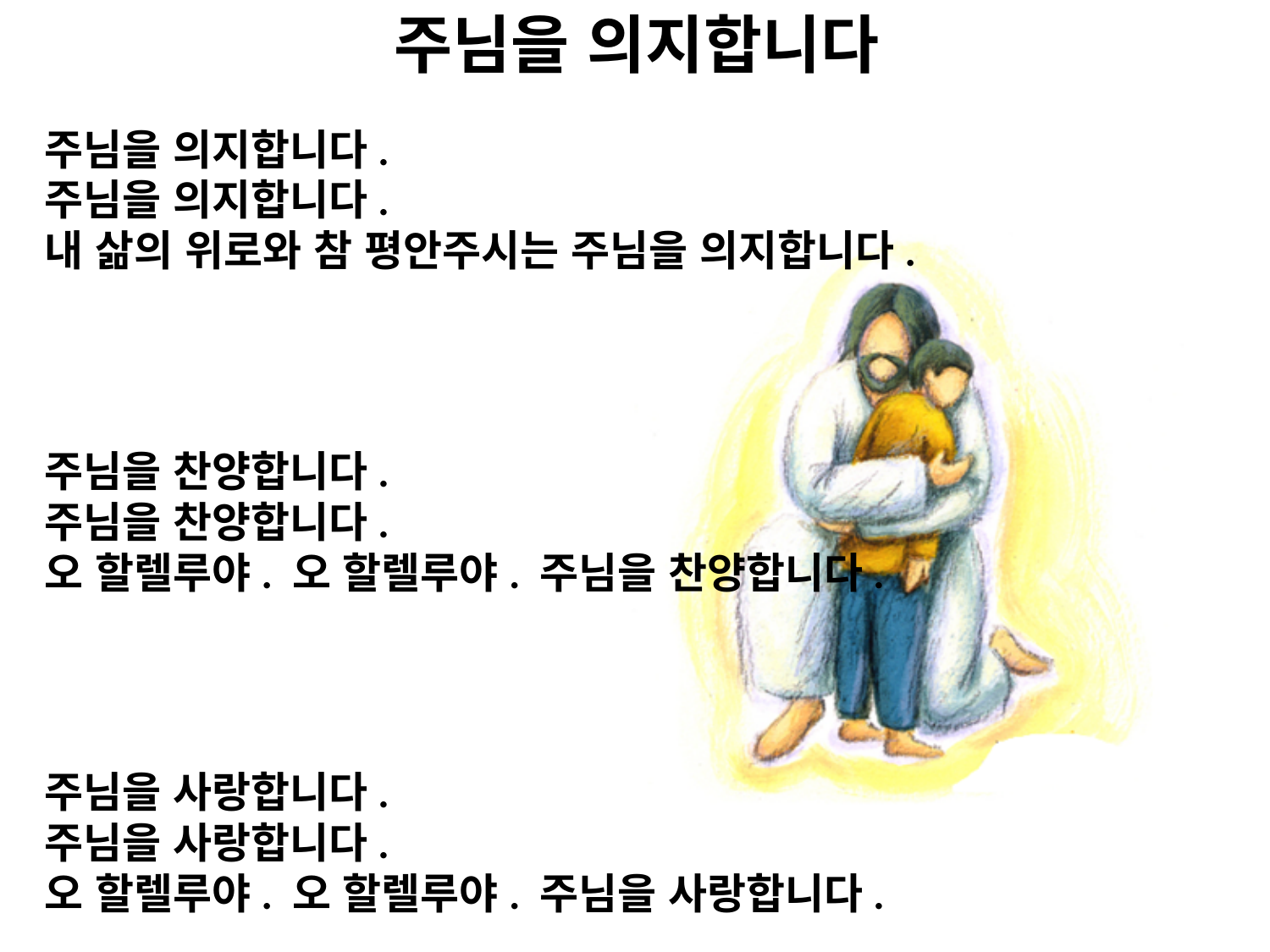

# 주님을 의지합니다
주님을 의지합니다.
주님을 의지합니다.
내 삶의 위로와 참 평안주시는 주님을 의지합니다.

주님을 찬양합니다.
주님을 찬양합니다.
오 할렐루야. 오 할렐루야. 주님을 찬양합니다.

주님을 사랑합니다.
주님을 사랑합니다.
오 할렐루야. 오 할렐루야. 주님을 사랑합니다.